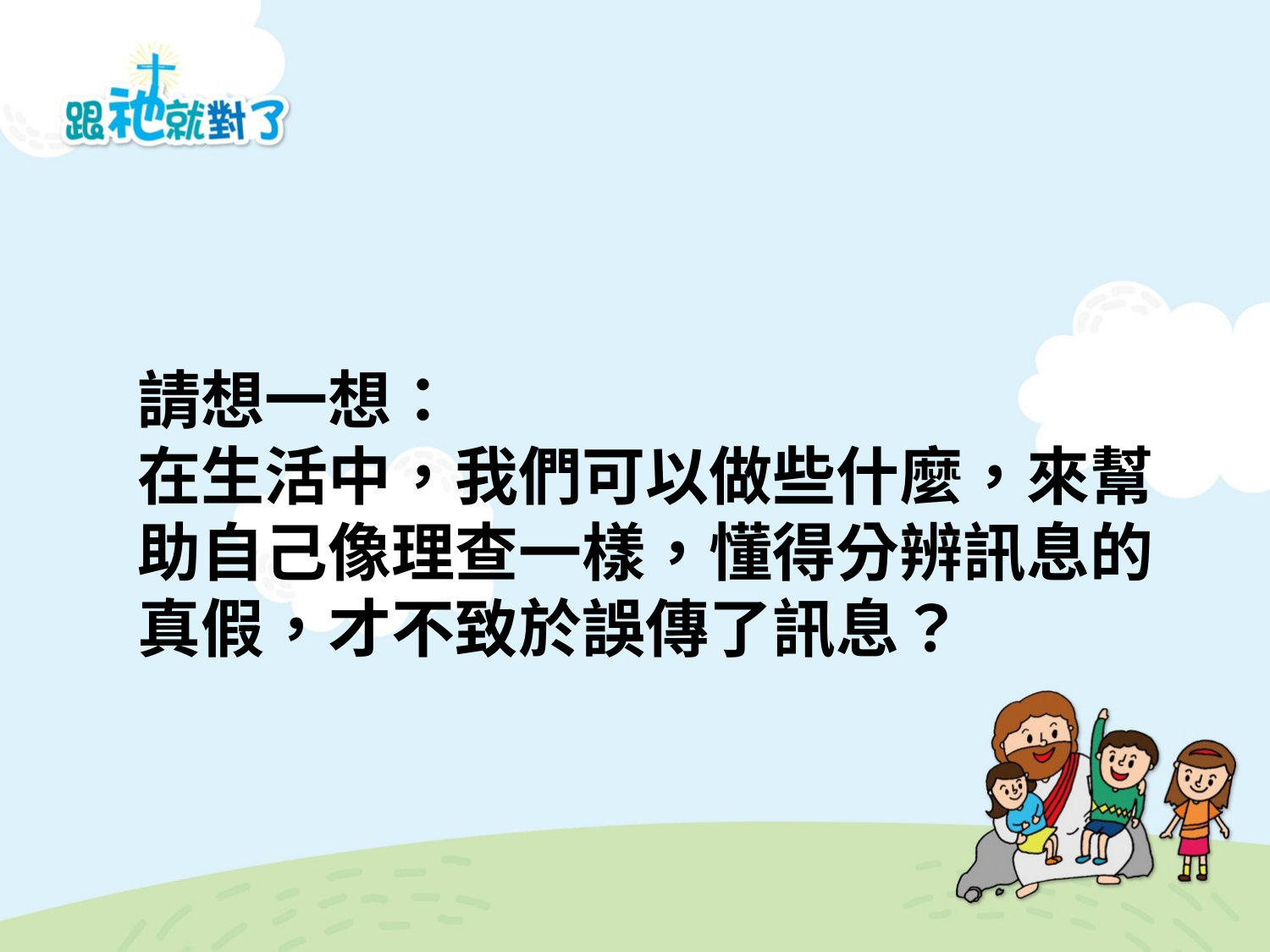

請想一想：
在生活中，我們可以做些什麼，來幫助自己像理查一樣，懂得分辨訊息的真假，才不致於誤傳了訊息？